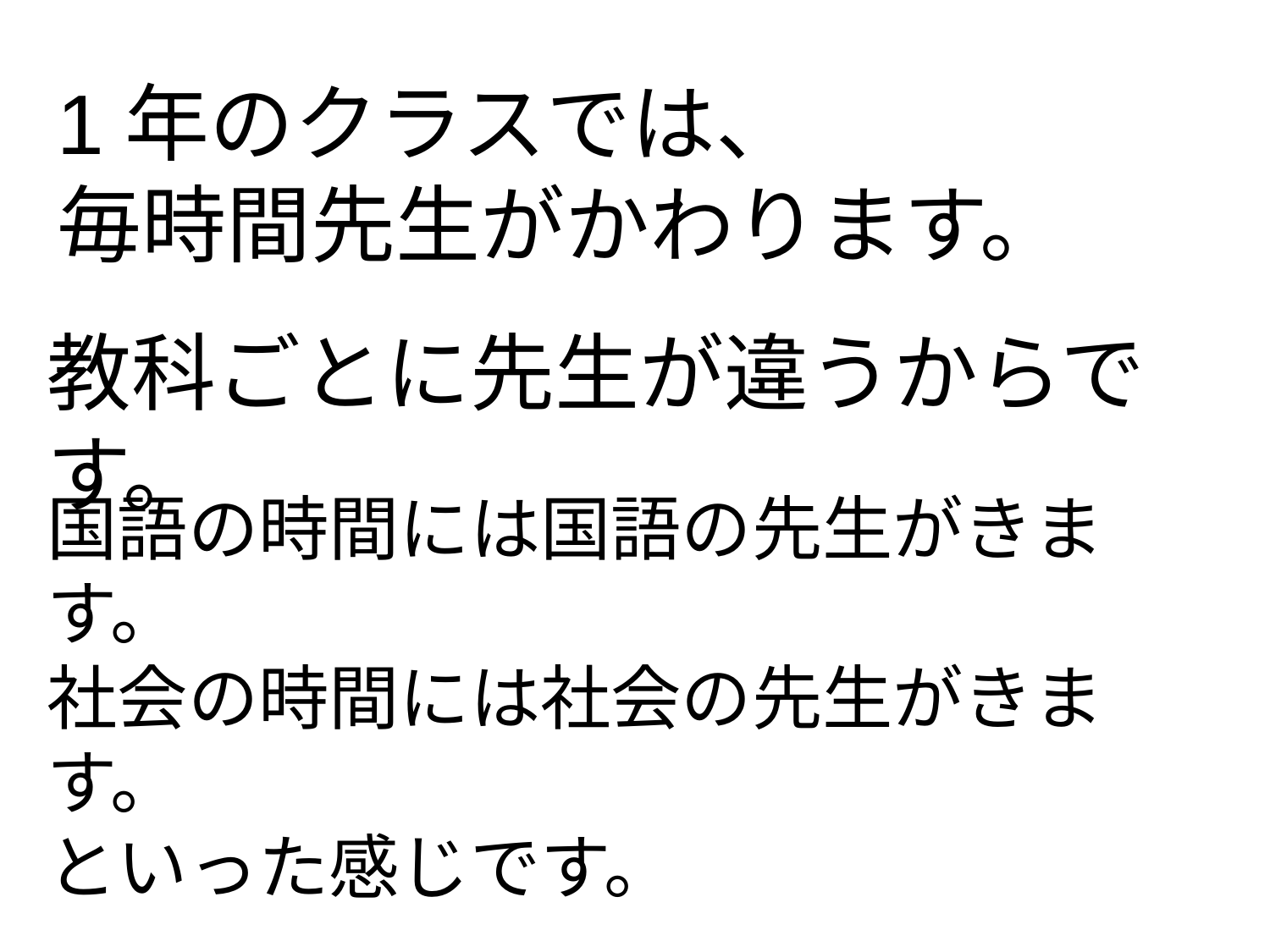

1年のクラスでは、
毎時間先生がかわります。
教科ごとに先生が違うからです。
国語の時間には国語の先生がきます。
社会の時間には社会の先生がきます。
といった感じです。